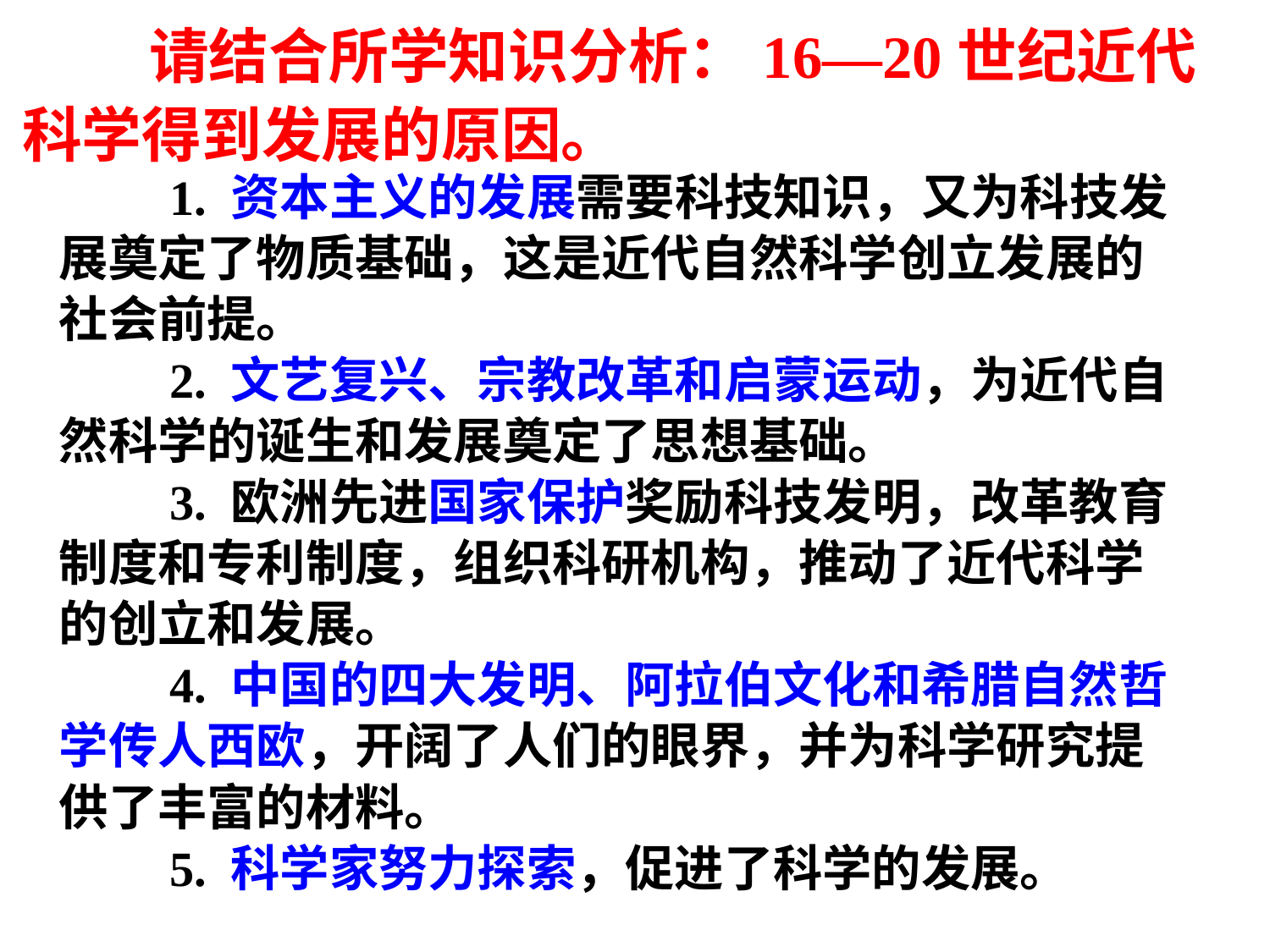

请结合所学知识分析：16—20世纪近代
科学得到发展的原因。
　　1. 资本主义的发展需要科技知识，又为科技发
展奠定了物质基础，这是近代自然科学创立发展的
社会前提。
　　2. 文艺复兴、宗教改革和启蒙运动，为近代自
然科学的诞生和发展奠定了思想基础。
　　3. 欧洲先进国家保护奖励科技发明，改革教育
制度和专利制度，组织科研机构，推动了近代科学
的创立和发展。
　　4. 中国的四大发明、阿拉伯文化和希腊自然哲
学传人西欧，开阔了人们的眼界，并为科学研究提
供了丰富的材料。
　　5. 科学家努力探索，促进了科学的发展。